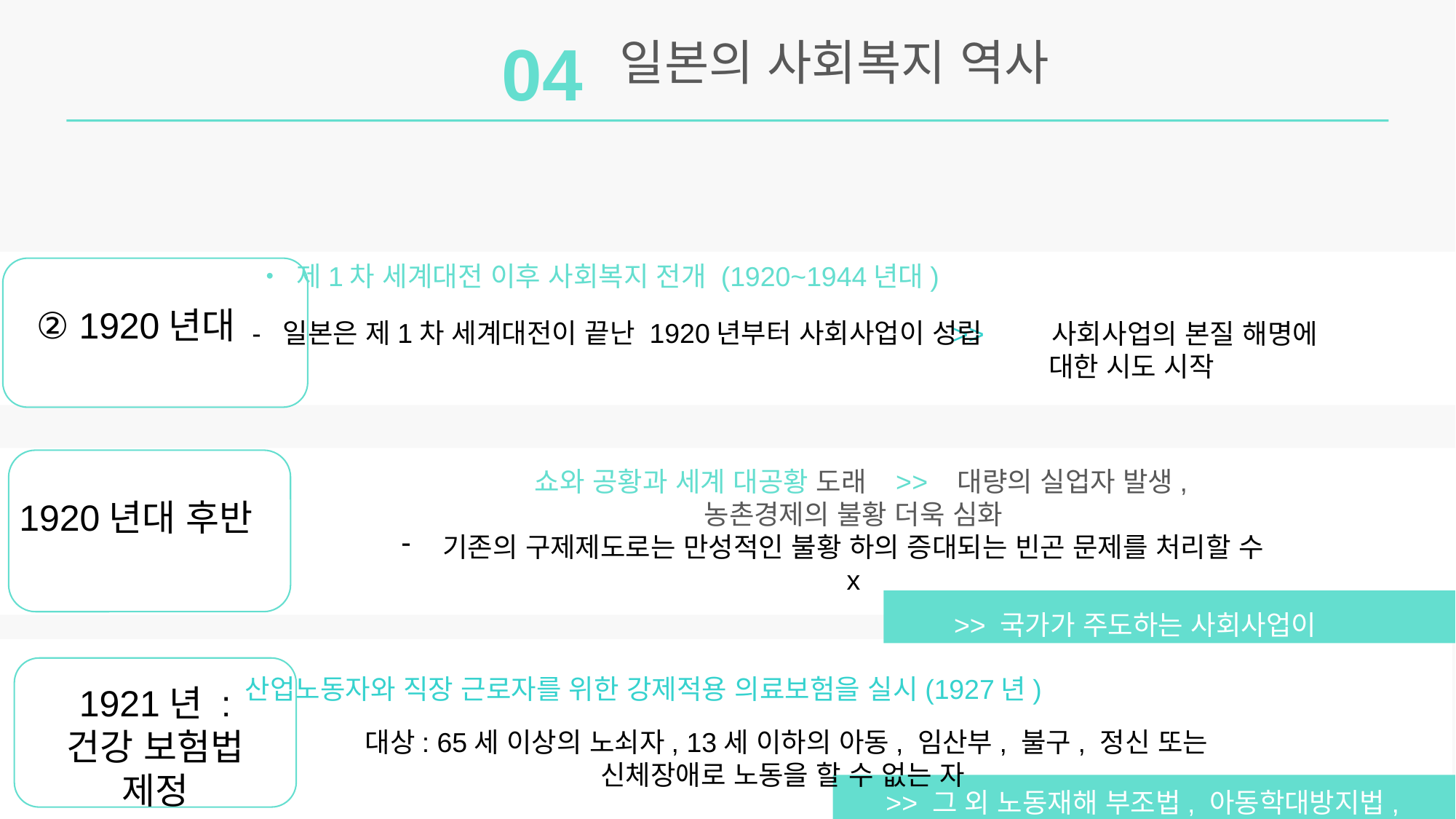

04
일본의 사회복지 역사

• 제1차 세계대전 이후 사회복지 전개 (1920~1944년대)

② 1920년대

-  일본은 제1차 세계대전이 끝난 1920년부터 사회사업이 성립

>>        사회사업의 본질 해명에 대한 시도 시작

쇼와 공황과 세계 대공황 도래   >>   대량의 실업자 발생, 농촌경제의 불황 더욱 심화
1985년
1920년대 후반
1986년
기존의 구제제도로는 만성적인 불황 하의 증대되는 빈곤 문제를 처리할 수 x

>> 국가가 주도하는 사회사업이 등장함

산업노동자와 직장 근로자를 위한 강제적용 의료보험을 실시(1927년)
1921년 : 건강 보험법 제정
대상: 65세 이상의 노쇠자, 13세 이하의 아동, 임산부, 불구, 정신 또는 신체장애로 노동을 할 수 없는 자

>> 그 외 노동재해 부조법, 아동학대방지법, 소년법, 방면위원회법 등이 제정